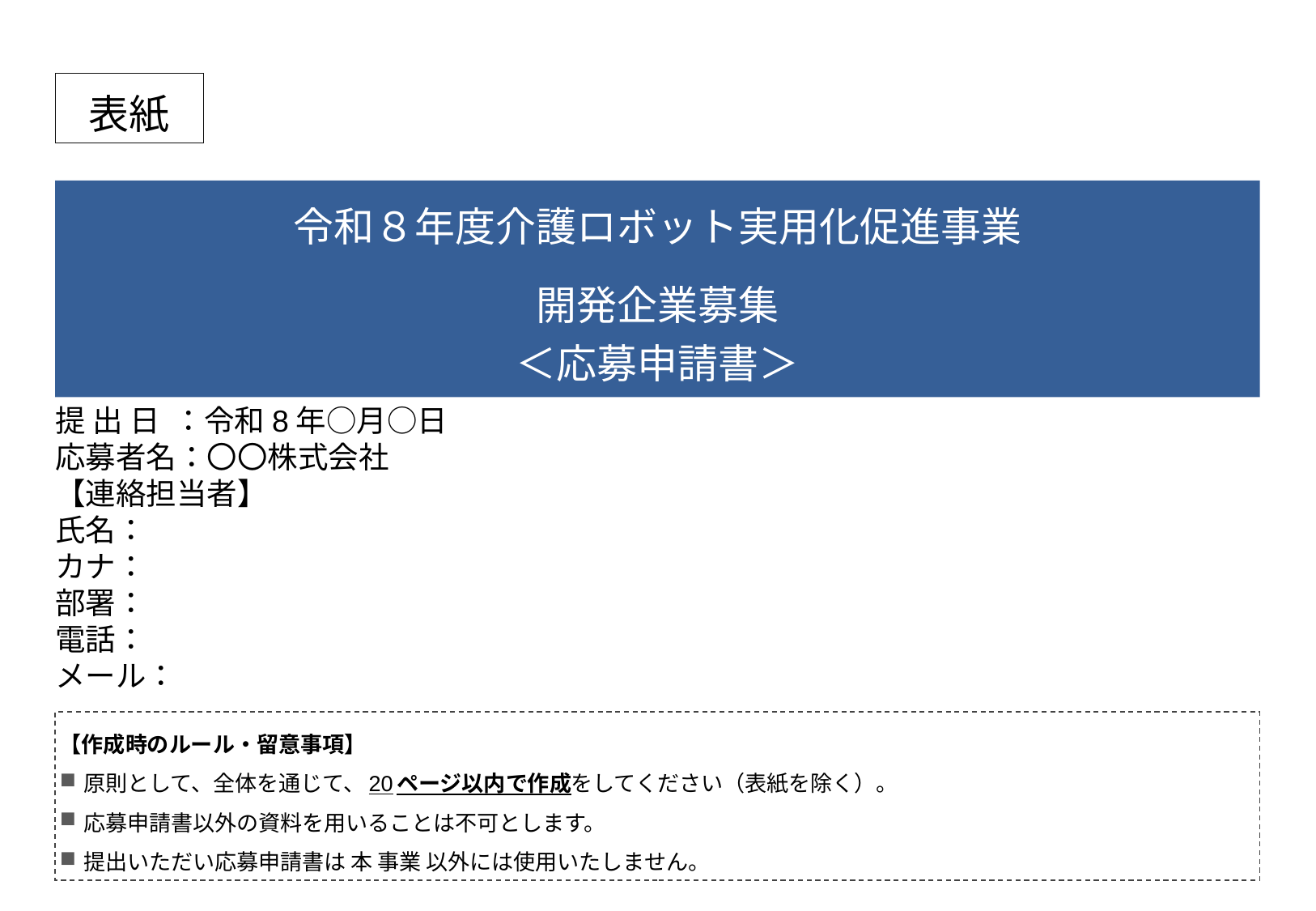

表紙
令和８年度介護ロボット実用化促進事業
開発企業募集
＜応募申請書＞
提 出 日  ：令和8年○月○日
応募者名：〇〇株式会社
【連絡担当者】
氏名：
カナ：
部署：
電話：
メール：

【作成時のルール・留意事項】
原則として、全体を通じて、20ページ以内で作成をしてください（表紙を除く）。
応募申請書以外の資料を用いることは不可とします。
提出いただい応募申請書は 本 事業 以外には使用いたしません。